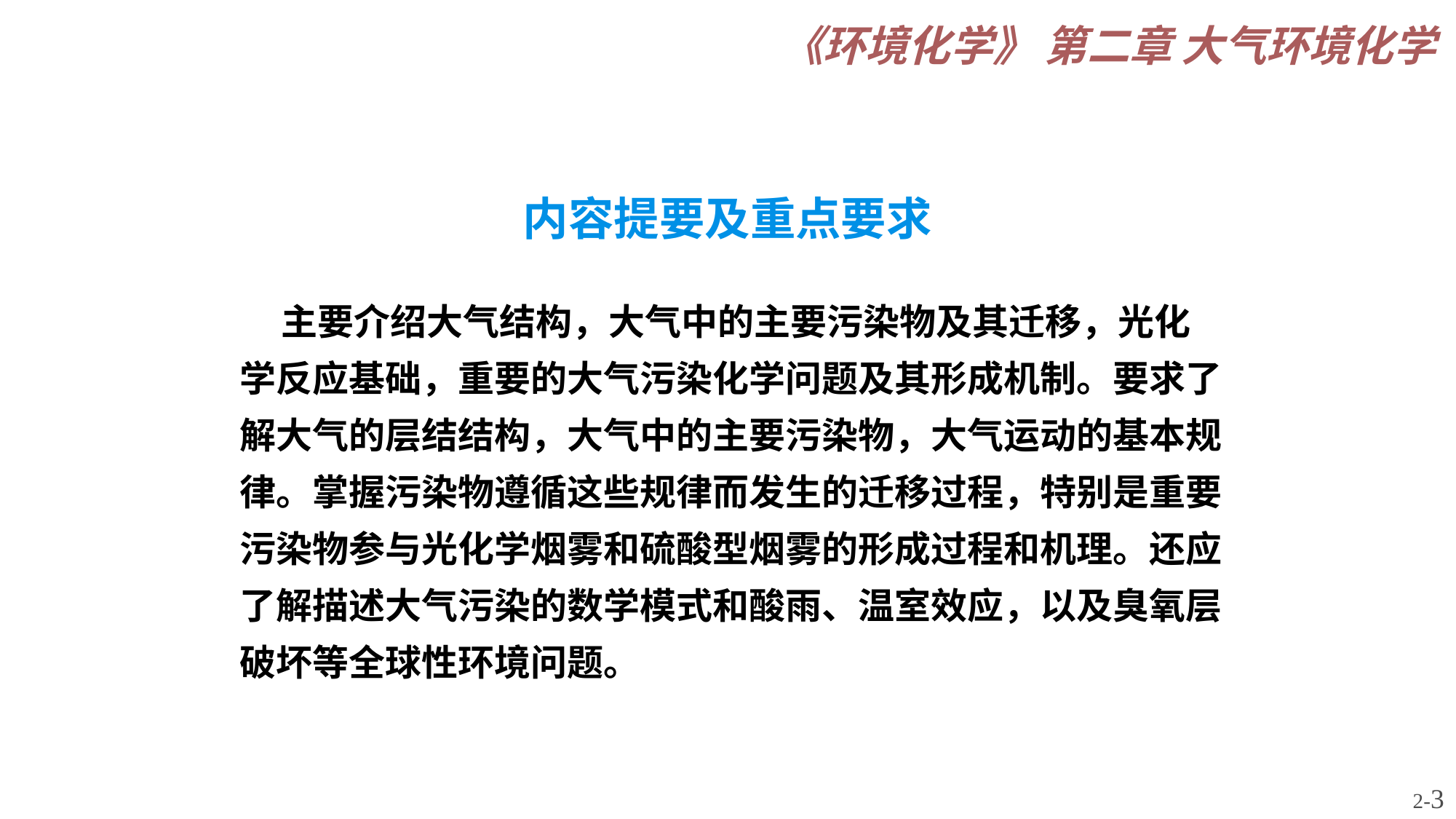

内容提要及重点要求
    主要介绍大气结构，大气中的主要污染物及其迁移，光化学反应基础，重要的大气污染化学问题及其形成机制。要求了解大气的层结结构，大气中的主要污染物，大气运动的基本规律。掌握污染物遵循这些规律而发生的迁移过程，特别是重要污染物参与光化学烟雾和硫酸型烟雾的形成过程和机理。还应了解描述大气污染的数学模式和酸雨、温室效应，以及臭氧层破坏等全球性环境问题。
2-3